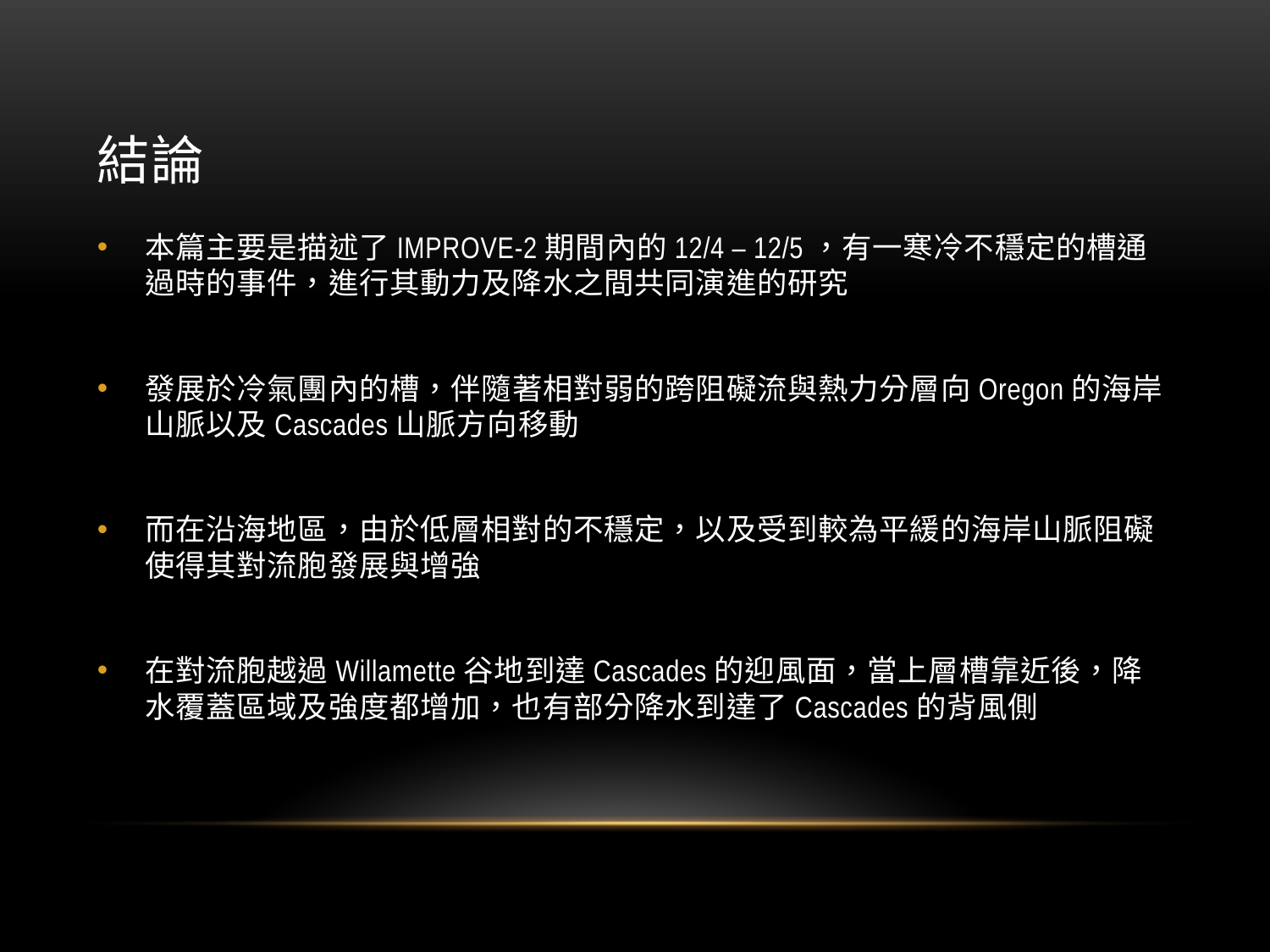

# 結論
本篇主要是描述了IMPROVE-2期間內的12/4 – 12/5，有一寒冷不穩定的槽通過時的事件，進行其動力及降水之間共同演進的研究

發展於冷氣團內的槽，伴隨著相對弱的跨阻礙流與熱力分層向Oregon的海岸山脈以及Cascades山脈方向移動

而在沿海地區，由於低層相對的不穩定，以及受到較為平緩的海岸山脈阻礙使得其對流胞發展與增強

在對流胞越過Willamette谷地到達Cascades的迎風面，當上層槽靠近後，降水覆蓋區域及強度都增加，也有部分降水到達了Cascades的背風側